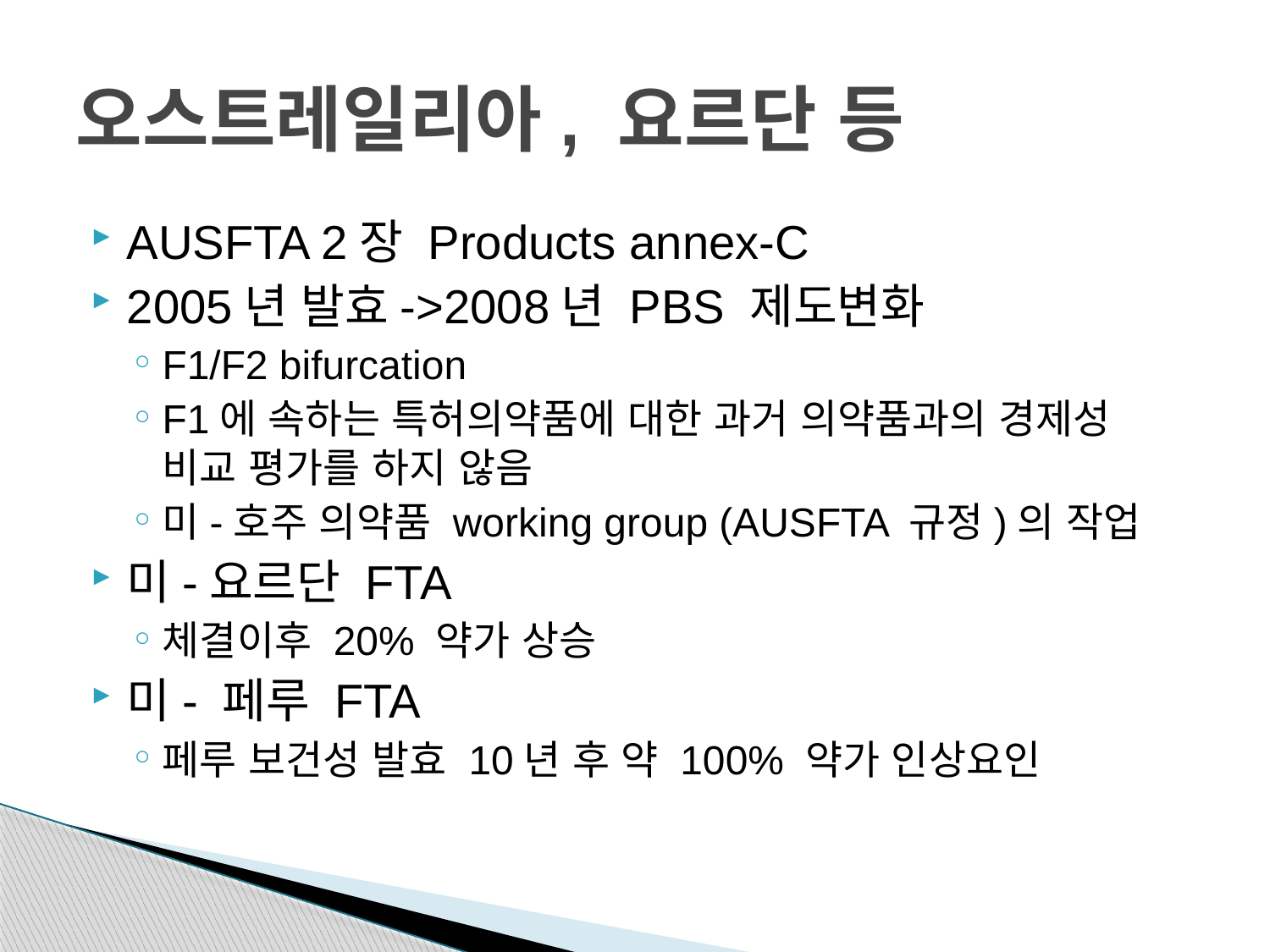

# 오스트레일리아, 요르단 등
AUSFTA 2장 Products annex-C
2005년 발효->2008년 PBS 제도변화
F1/F2 bifurcation
F1에 속하는 특허의약품에 대한 과거 의약품과의 경제성 비교 평가를 하지 않음
미-호주 의약품 working group (AUSFTA 규정)의 작업
미-요르단 FTA
체결이후 20% 약가 상승
미- 페루 FTA
페루 보건성 발효 10년 후 약 100% 약가 인상요인